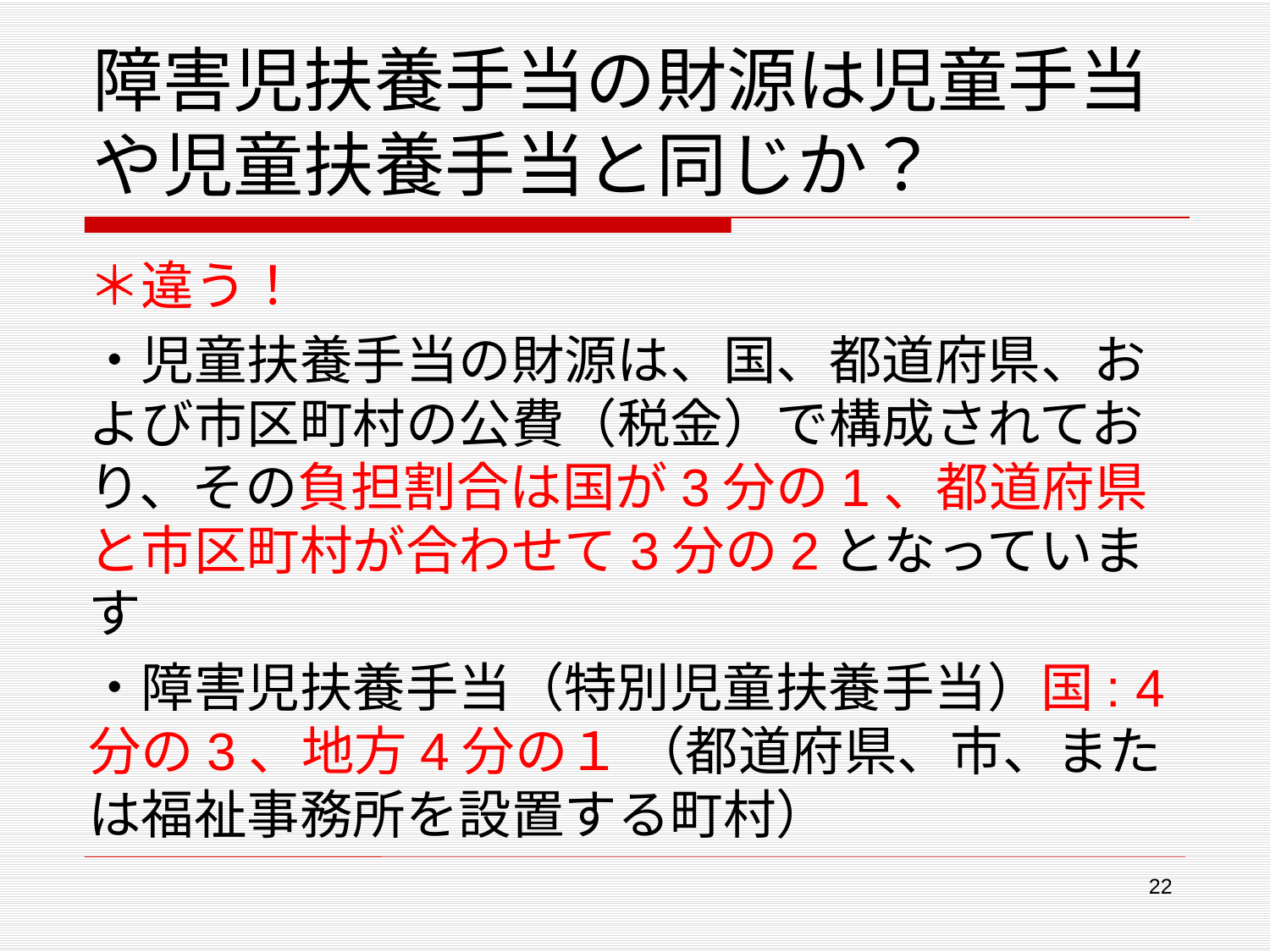

# 障害児扶養手当の財源は児童手当や児童扶養手当と同じか？
＊違う！
・児童扶養手当の財源は、国、都道府県、および市区町村の公費（税金）で構成されており、その負担割合は国が3分の1、都道府県と市区町村が合わせて3分の2となっています
・障害児扶養手当（特別児童扶養手当）国: 4分の3、地方4分の１ （都道府県、市、または福祉事務所を設置する町村）
22